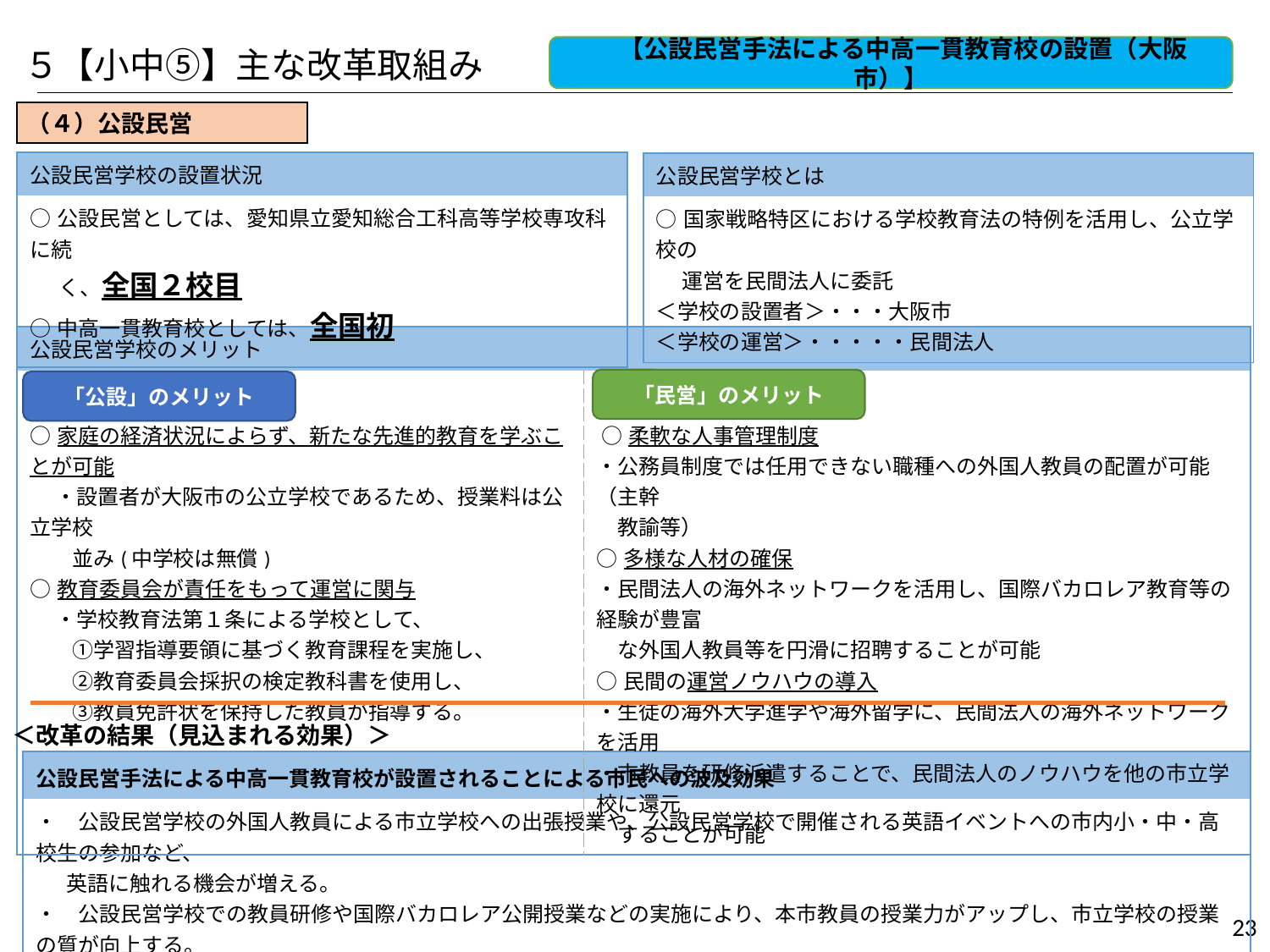

５【小中⑤】主な改革取組み
　【公設民営手法による中高一貫教育校の設置（大阪市）】
（４）公設民営
| 公設民営学校の設置状況 |
| --- |
| ○公設民営としては、愛知県立愛知総合工科高等学校専攻科に続 く、全国２校目 ○中高一貫教育校としては、全国初 |
| 公設民営学校とは |
| --- |
| ○国家戦略特区における学校教育法の特例を活用し、公立学校の 　 運営を民間法人に委託 ＜学校の設置者＞・・・大阪市 ＜学校の運営＞・・・・・民間法人 |
| 公設民営学校のメリット |  |
| --- | --- |
| ○家庭の経済状況によらず、新たな先進的教育を学ぶことが可能 　 ・設置者が大阪市の公立学校であるため、授業料は公立学校 　　並み(中学校は無償) ○教育委員会が責任をもって運営に関与 　 ・学校教育法第１条による学校として、 　　①学習指導要領に基づく教育課程を実施し、 　　②教育委員会採択の検定教科書を使用し、 　　③教員免許状を保持した教員が指導する。 | ○柔軟な人事管理制度 ・公務員制度では任用できない職種への外国人教員の配置が可能（主幹 　教諭等） ○多様な人材の確保 ・民間法人の海外ネットワークを活用し、国際バカロレア教育等の経験が豊富 　な外国人教員等を円滑に招聘することが可能 ○民間の運営ノウハウの導入 ・生徒の海外大学進学や海外留学に、民間法人の海外ネットワークを活用 ・市教員を研修派遣することで、民間法人のノウハウを他の市立学校に還元 　することが可能 |
「民営」のメリット
「公設」のメリット
＜改革の結果（見込まれる効果）＞
| 公設民営手法による中高一貫教育校が設置されることによる市民への波及効果 |
| --- |
| ・　公設民営学校の外国人教員による市立学校への出張授業や、公設民営学校で開催される英語イベントへの市内小・中・高校生の参加など、 　 英語に触れる機会が増える。 ・　公設民営学校での教員研修や国際バカロレア公開授業などの実施により、本市教員の授業力がアップし、市立学校の授業の質が向上する。 |
23